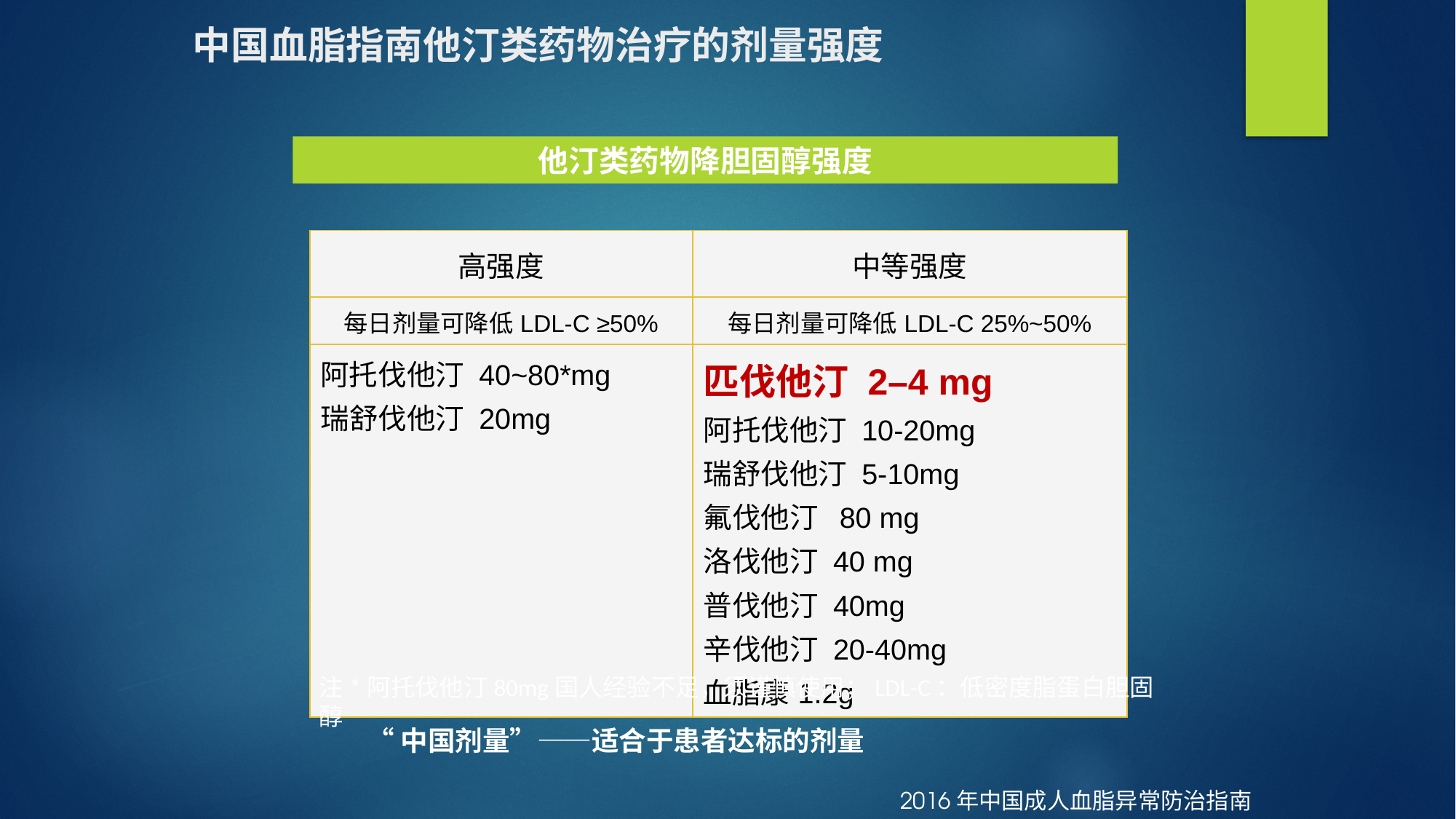

中国血脂指南他汀类药物治疗的剂量强度
他汀类药物降胆固醇强度
| 高强度 | 中等强度 |
| --- | --- |
| 每日剂量可降低LDL-C ≥50% | 每日剂量可降低LDL-C 25%~50% |
| 阿托伐他汀 40~80\*mg 瑞舒伐他汀 20mg | 匹伐他汀 2–4 mg 阿托伐他汀 10-20mg 瑞舒伐他汀 5-10mg 氟伐他汀 80 mg 洛伐他汀 40 mg 普伐他汀 40mg 辛伐他汀 20-40mg 血脂康1.2g |
注*阿托伐他汀80mg国人经验不足，须谨慎使用；LDL-C：低密度脂蛋白胆固醇
“中国剂量”——适合于患者达标的剂量
2016年中国成人血脂异常防治指南